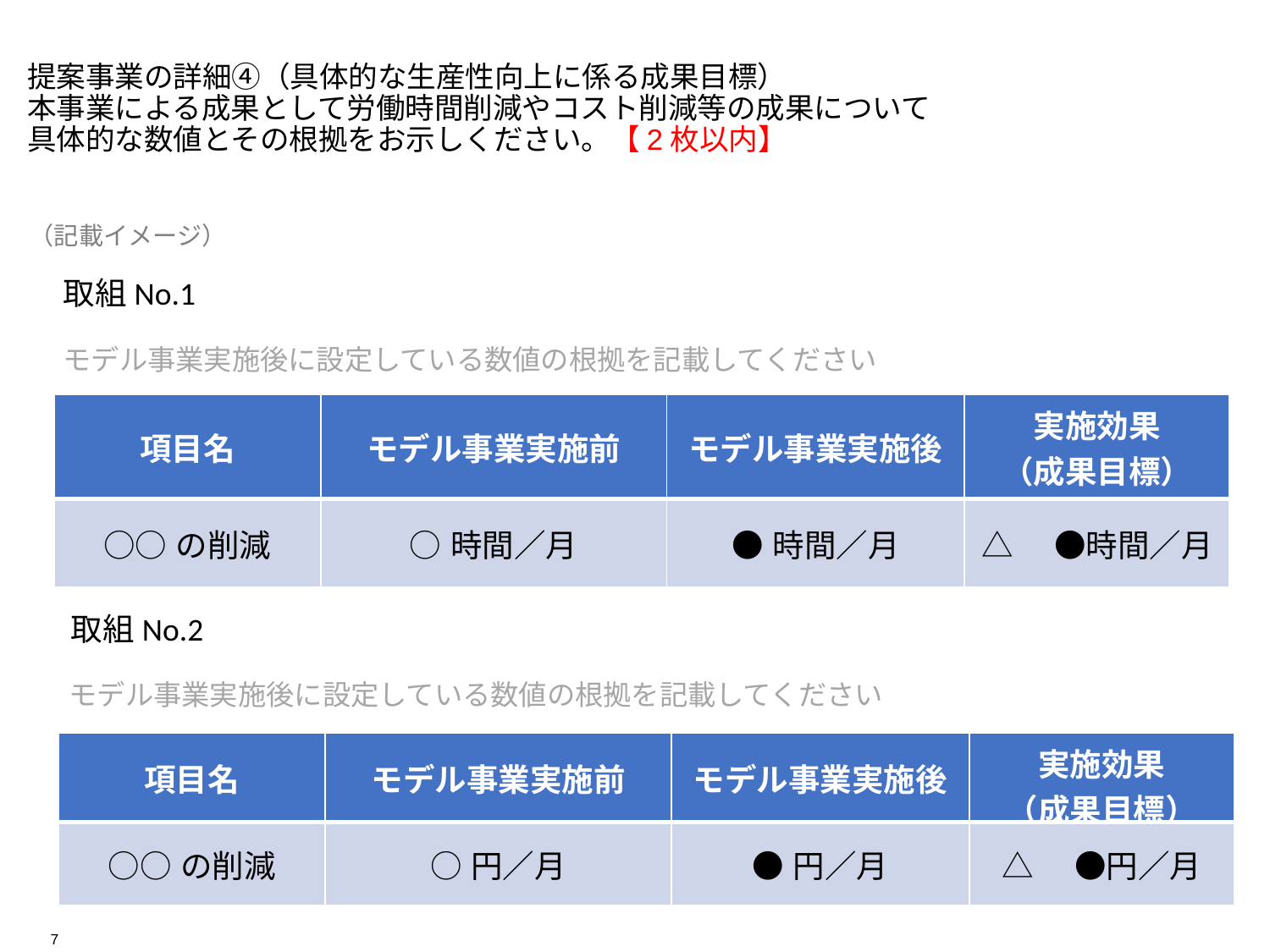

# 提案事業の詳細④（具体的な生産性向上に係る成果目標） 本事業による成果として労働時間削減やコスト削減等の成果について 具体的な数値とその根拠をお示しください。【2枚以内】
（記載イメージ）
取組No.1
モデル事業実施後に設定している数値の根拠を記載してください
| 項目名 | モデル事業実施前 | モデル事業実施後 | 実施効果 （成果目標） |
| --- | --- | --- | --- |
| ○○の削減 | ○時間／月 | ●時間／月 | △　●時間／月 |
取組No.2
モデル事業実施後に設定している数値の根拠を記載してください
| 項目名 | モデル事業実施前 | モデル事業実施後 | 実施効果 （成果目標） |
| --- | --- | --- | --- |
| ○○の削減 | ○円／月 | ●円／月 | △　●円／月 |
7